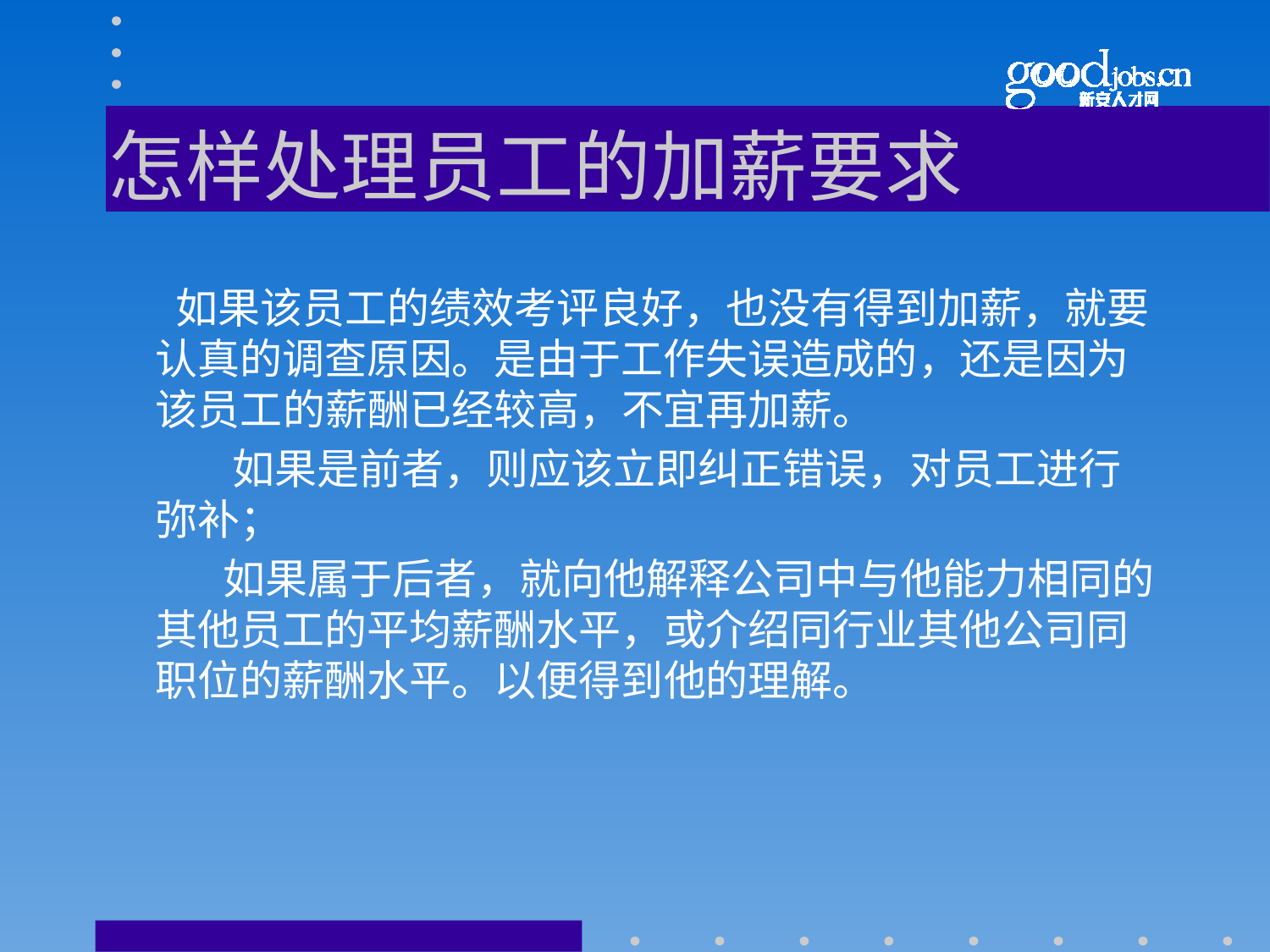

# 怎样处理员工的加薪要求
      如果该员工的绩效考评良好，也没有得到加薪，就要认真的调查原因。是由于工作失误造成的，还是因为该员工的薪酬已经较高，不宜再加薪。
            如果是前者，则应该立即纠正错误，对员工进行弥补；
           如果属于后者，就向他解释公司中与他能力相同的其他员工的平均薪酬水平，或介绍同行业其他公司同职位的薪酬水平。以便得到他的理解。